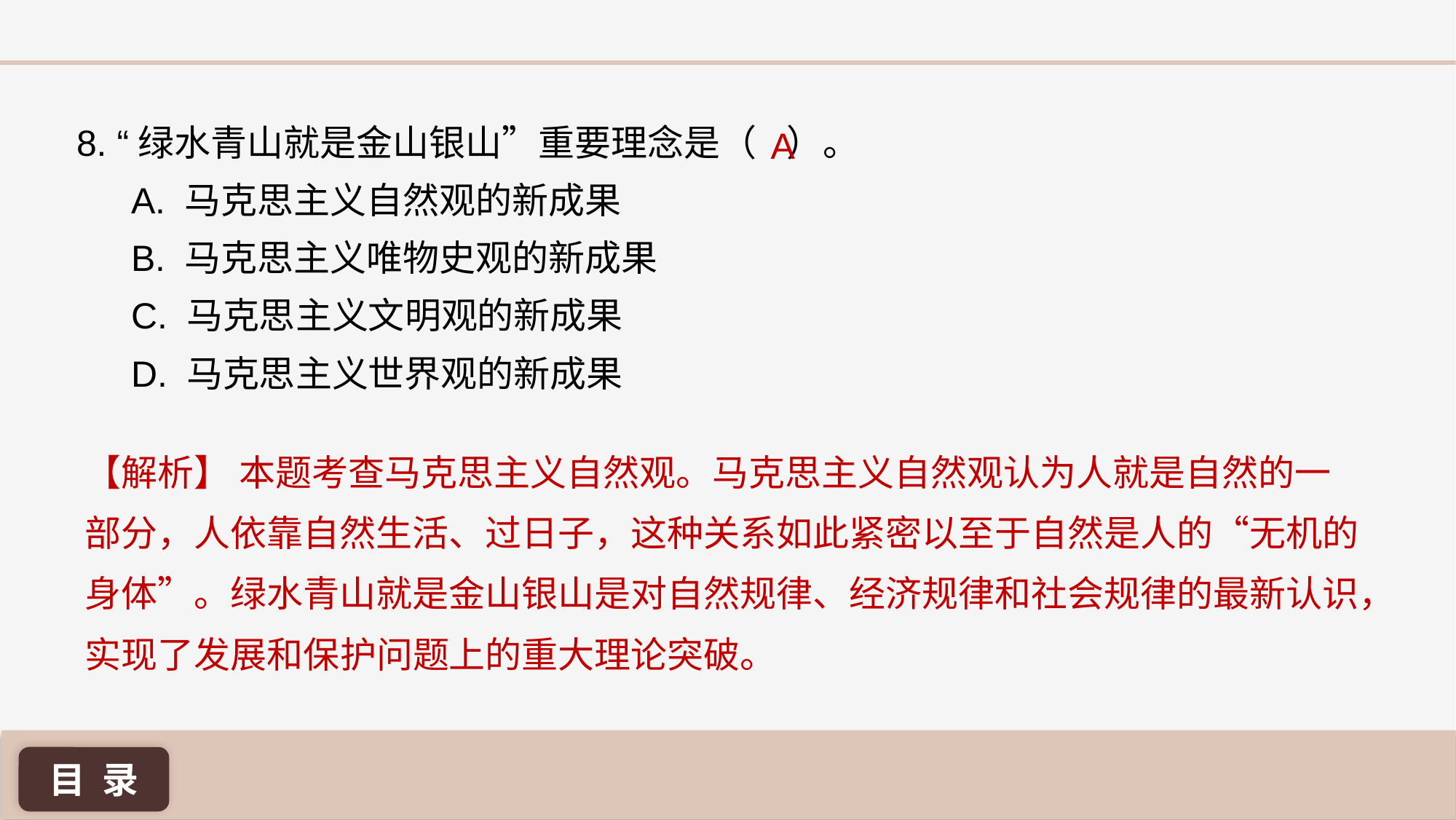

8. “绿水青山就是金山银山”重要理念是（ 	）。
A. 马克思主义自然观的新成果
B. 马克思主义唯物史观的新成果
C. 马克思主义文明观的新成果
D. 马克思主义世界观的新成果
A
【解析】 本题考查马克思主义自然观。马克思主义自然观认为人就是自然的一部分，人依靠自然生活、过日子，这种关系如此紧密以至于自然是人的“无机的身体”。绿水青山就是金山银山是对自然规律、经济规律和社会规律的最新认识，实现了发展和保护问题上的重大理论突破。